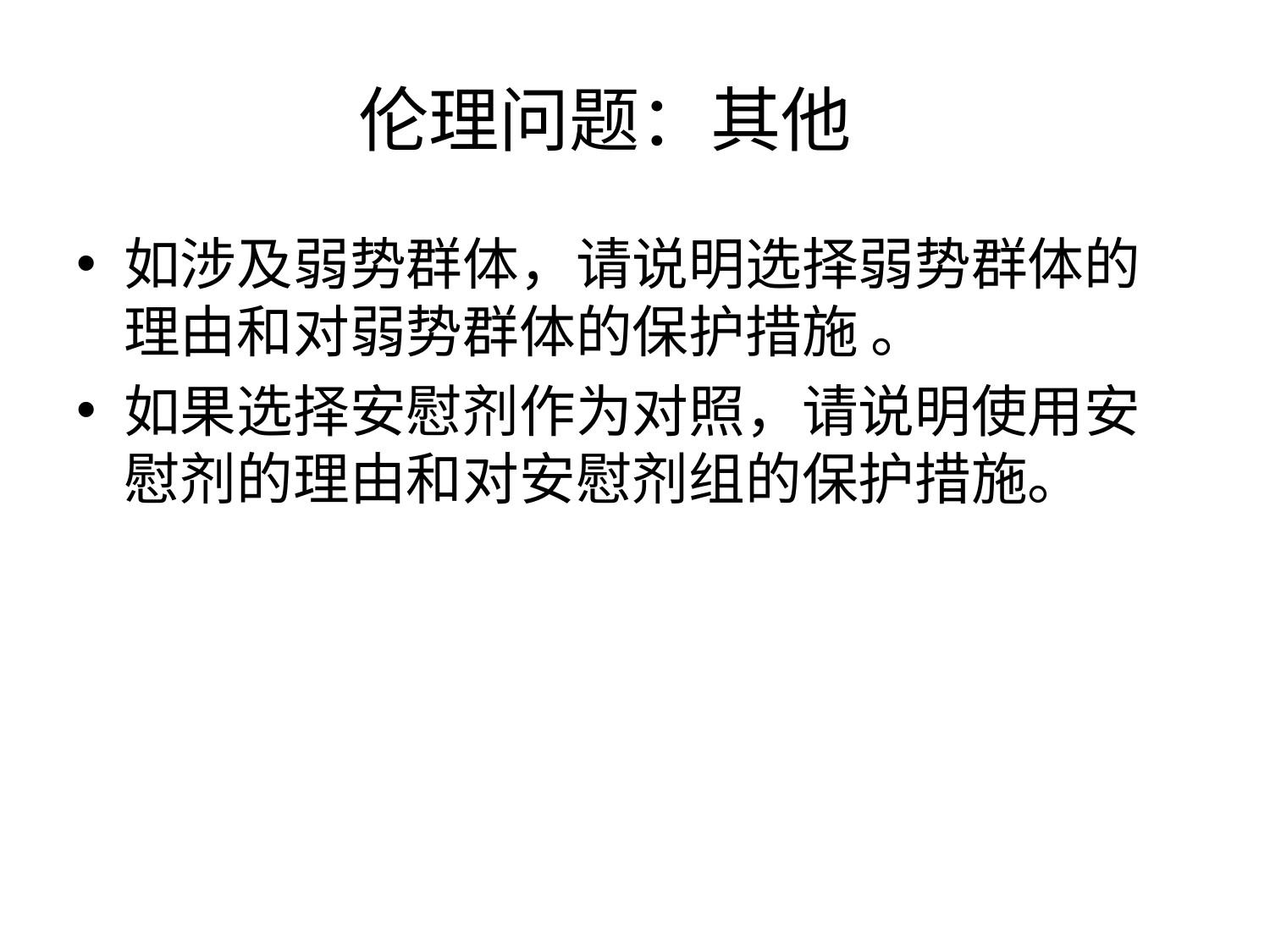

# 伦理问题：其他
如涉及弱势群体，请说明选择弱势群体的理由和对弱势群体的保护措施 。
如果选择安慰剂作为对照，请说明使用安慰剂的理由和对安慰剂组的保护措施。
11